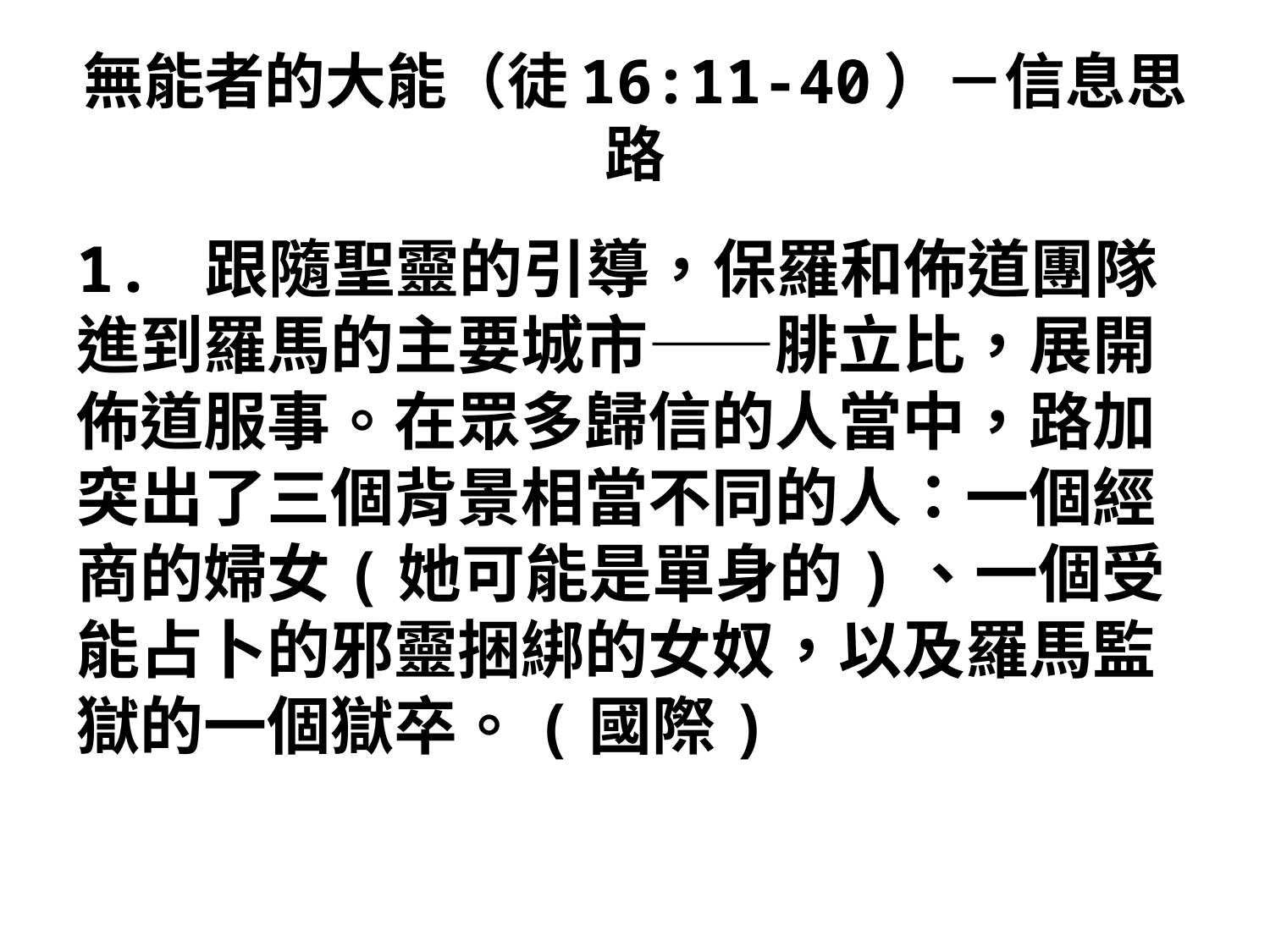

# 無能者的大能（徒16:11-40）－信息思路
1. 跟隨聖靈的引導，保羅和佈道團隊進到羅馬的主要城市——腓立比，展開佈道服事。在眾多歸信的人當中，路加突出了三個背景相當不同的人：一個經商的婦女(她可能是單身的)、一個受能占卜的邪靈捆綁的女奴，以及羅馬監獄的一個獄卒。(國際)